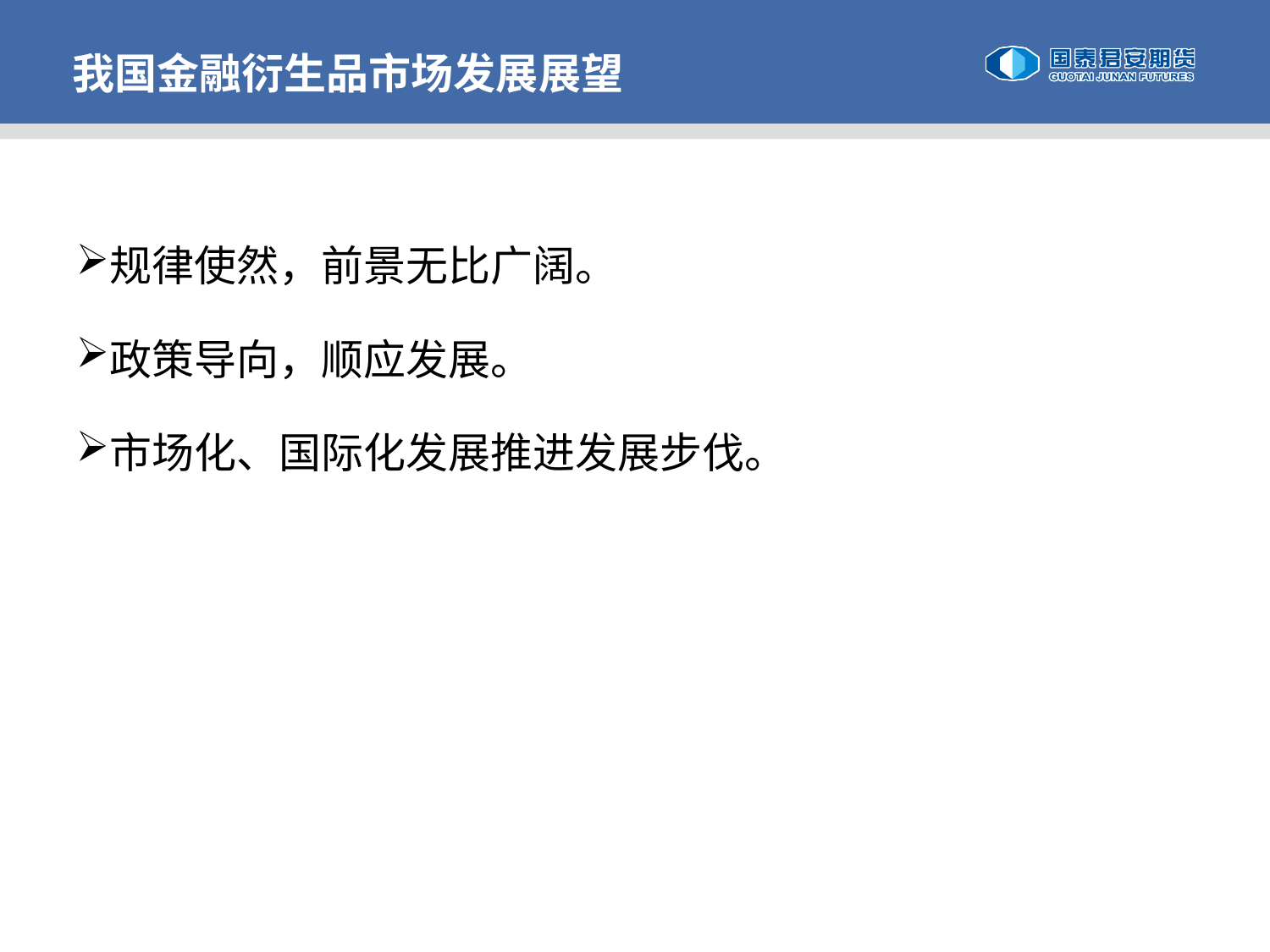

我国金融衍生品市场发展展望
规律使然，前景无比广阔。
政策导向，顺应发展。
市场化、国际化发展推进发展步伐。